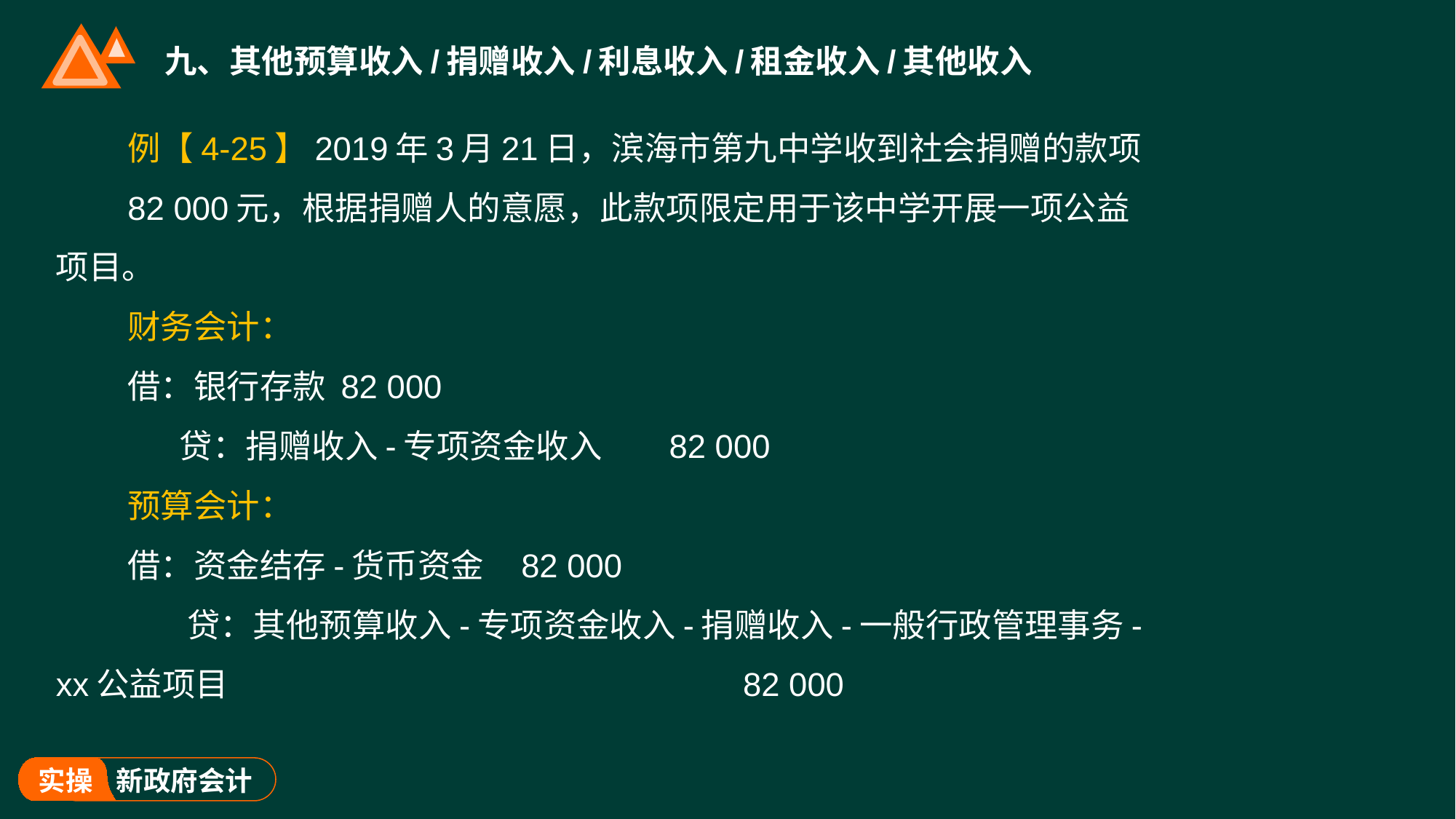

# 九、其他预算收入/捐赠收入/利息收入/租金收入/其他收入
例【4-25】2019年3月21日，滨海市第九中学收到社会捐赠的款项
82 000元，根据捐赠人的意愿，此款项限定用于该中学开展一项公益项目。
财务会计：
借：银行存款 82 000
      贷：捐赠收入-专项资金收入        82 000
预算会计：
借：资金结存-货币资金    82 000
       贷：其他预算收入-专项资金收入-捐赠收入-一般行政管理事务-xx公益项目                                                                    82 000